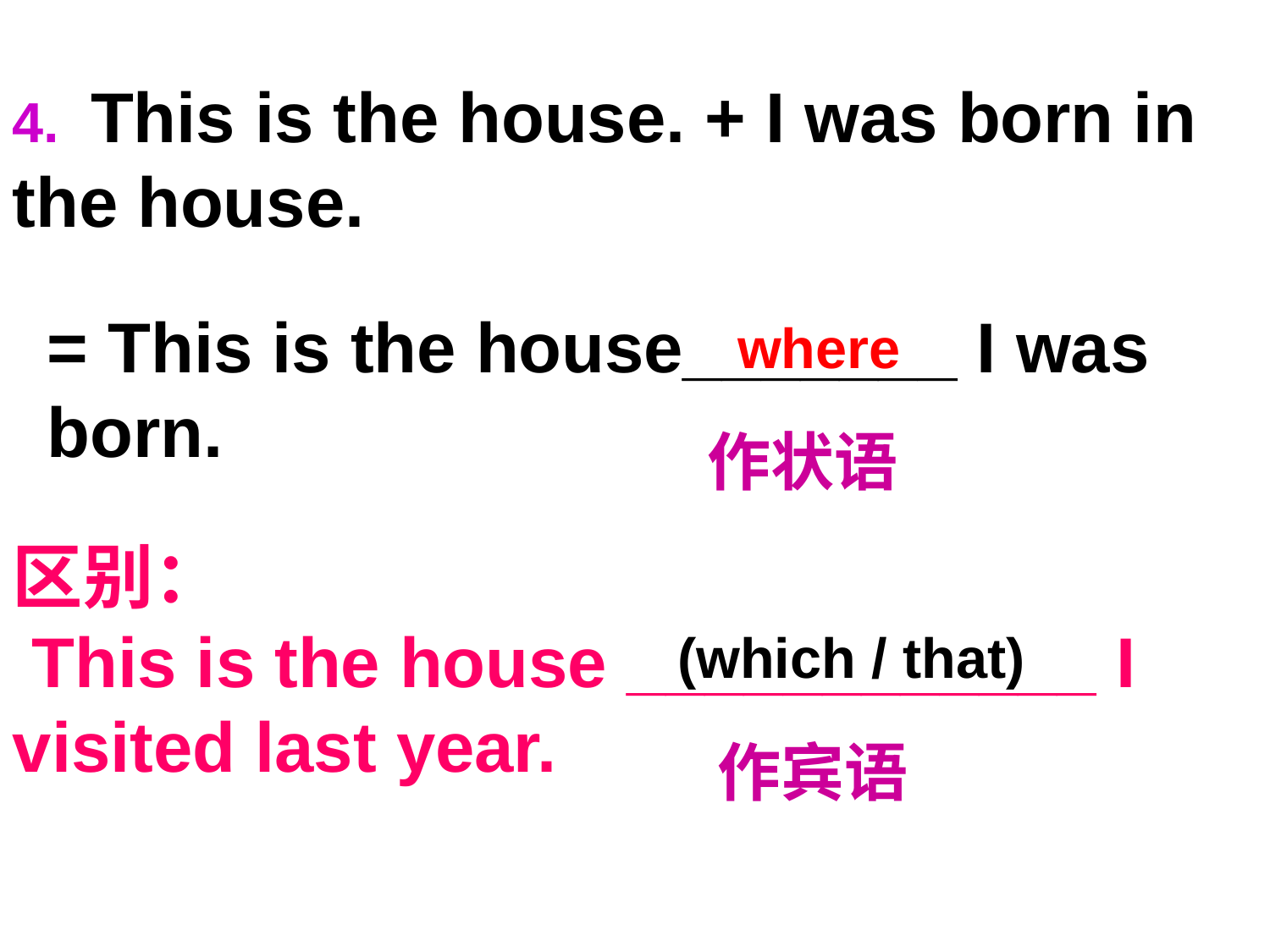

4.  This is the house. + I was born in the house.
= This is the house_______ I was born.
where
作状语
区别：
 This is the house ____________ I visited last year.
(which / that)
作宾语